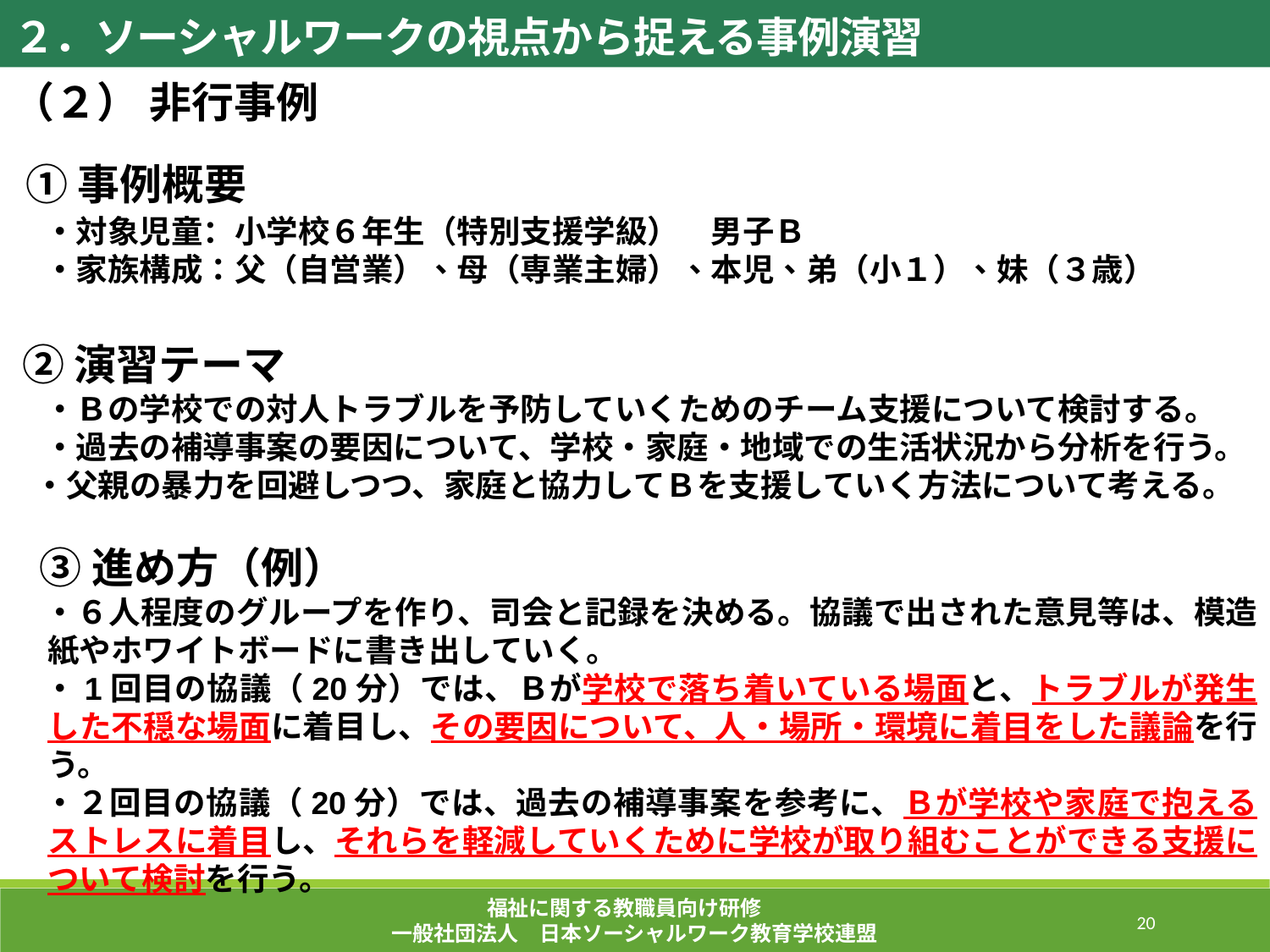

２．ソーシャルワークの視点から捉える事例演習
（２） 非行事例

 ①事例概要
　・対象児童：小学校６年生（特別支援学級）　男子Ｂ
　・家族構成：父（自営業）、母（専業主婦）、本児、弟（小１）、妹（３歳）

 ②演習テーマ
　・Ｂの学校での対人トラブルを予防していくためのチーム支援について検討する。
　・過去の補導事案の要因について、学校・家庭・地域での生活状況から分析を行う。
  ・父親の暴力を回避しつつ、家庭と協力してＢを支援していく方法について考える。

 ③進め方（例）
　・６人程度のグループを作り、司会と記録を決める。協議で出された意見等は、模造紙やホワイトボードに書き出していく。
　・1回目の協議（20分）では、Ｂが学校で落ち着いている場面と、トラブルが発生した不穏な場面に着目し、その要因について、人・場所・環境に着目をした議論を行う。
　・２回目の協議（20分）では、過去の補導事案を参考に、Ｂが学校や家庭で抱えるストレスに着目し、それらを軽減していくために学校が取り組むことができる支援について検討を行う。
福祉に関する教職員向け研修
一般社団法人　日本ソーシャルワーク教育学校連盟
20